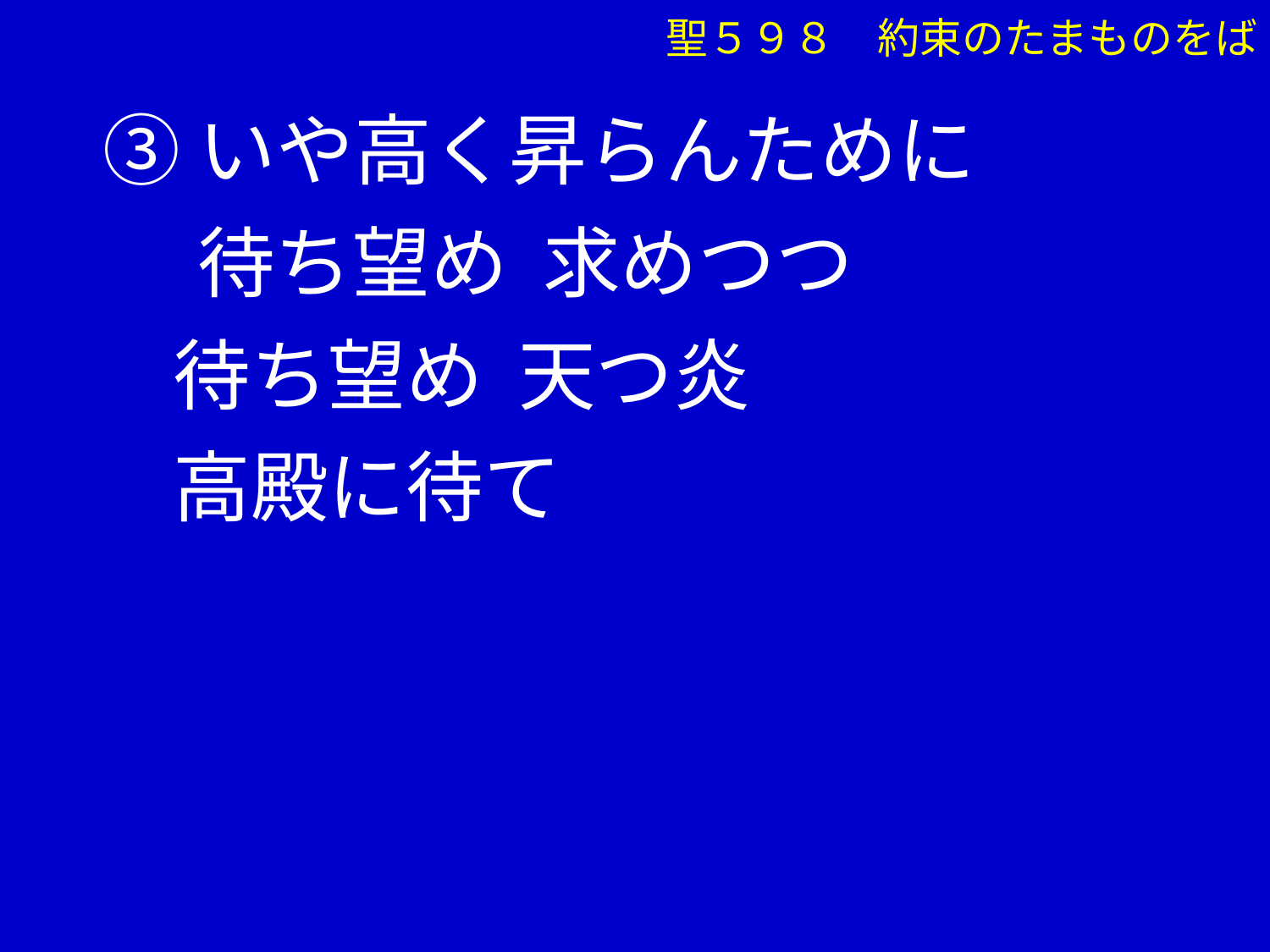

③いや高く昇らんために
　 待ち望め  求めつつ
   待ち望め  天つ炎
   高殿に待て
聖５９８　約束のたまものをば